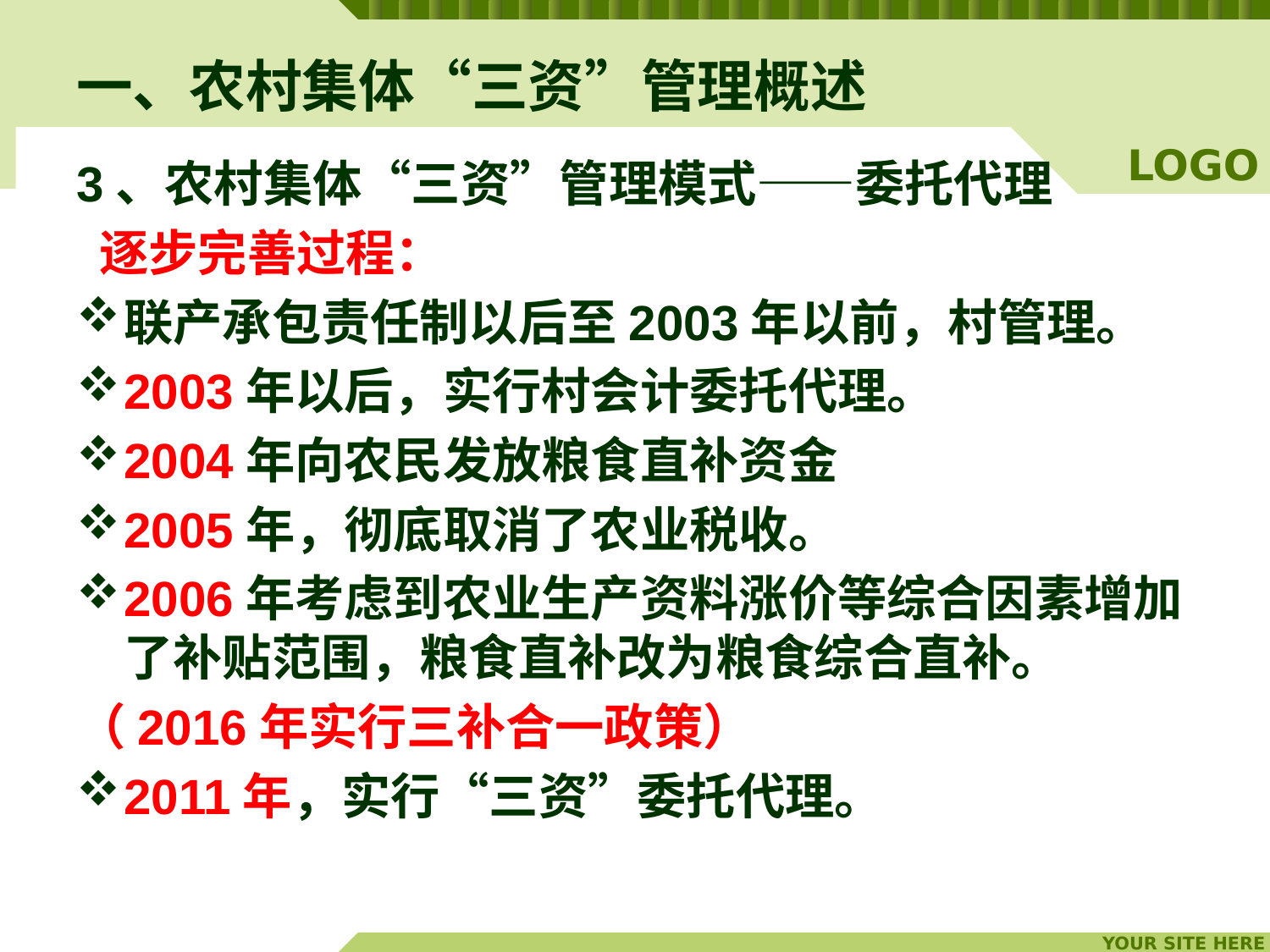

# 一、农村集体“三资”管理概述
3、农村集体“三资”管理模式——委托代理
 逐步完善过程：
联产承包责任制以后至2003年以前，村管理。
2003年以后，实行村会计委托代理。
2004年向农民发放粮食直补资金
2005年，彻底取消了农业税收。
2006年考虑到农业生产资料涨价等综合因素增加了补贴范围，粮食直补改为粮食综合直补。
（2016年实行三补合一政策）
2011年，实行“三资”委托代理。